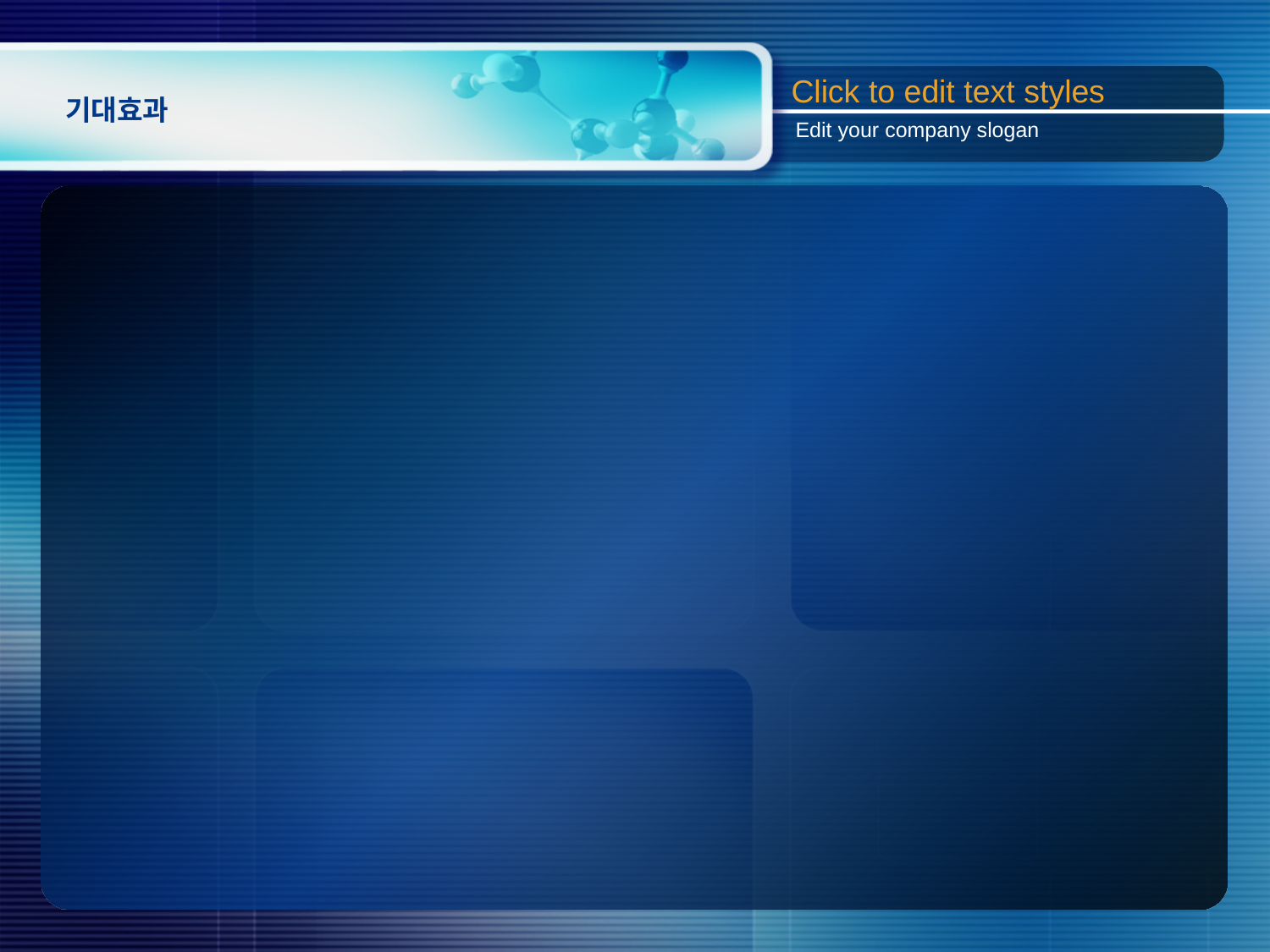

Click to edit text styles
# 기대효과
Edit your company slogan